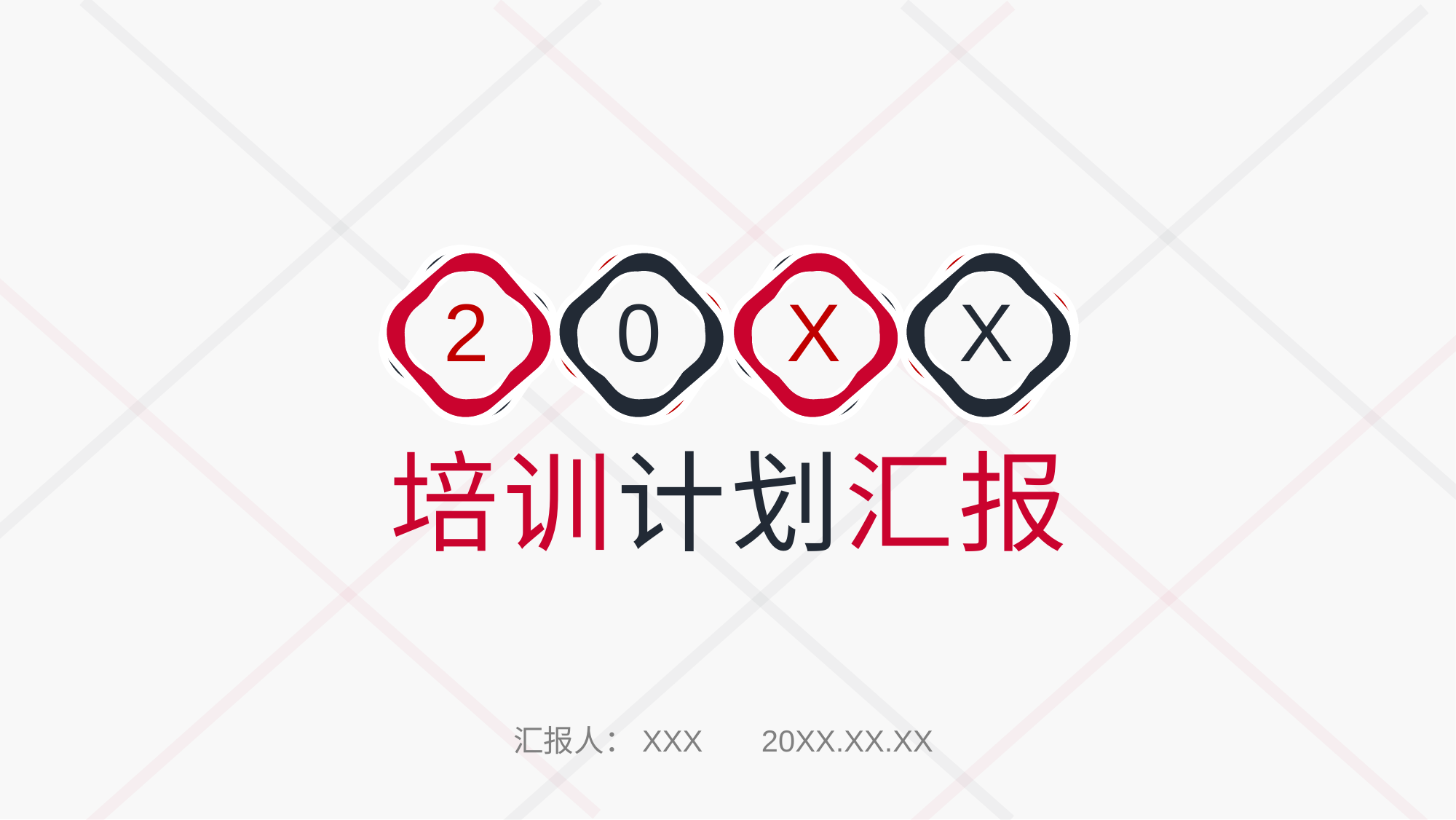

2

0

X

X

培训计划汇报
汇报人：XXX       20XX.XX.XX